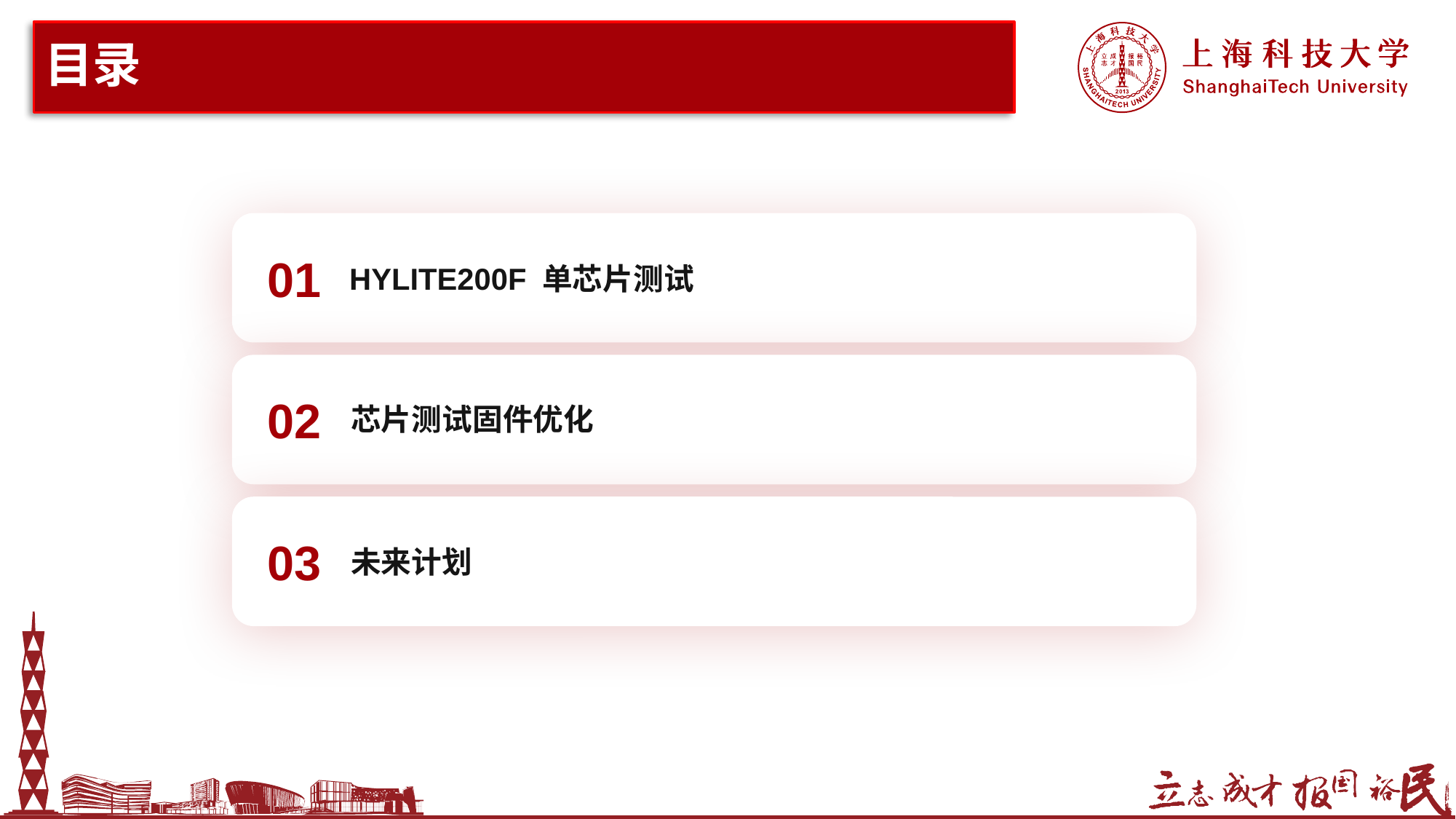

# 目录

01
HYLITE200F 单芯片测试

02
芯片测试固件优化

03
未来计划